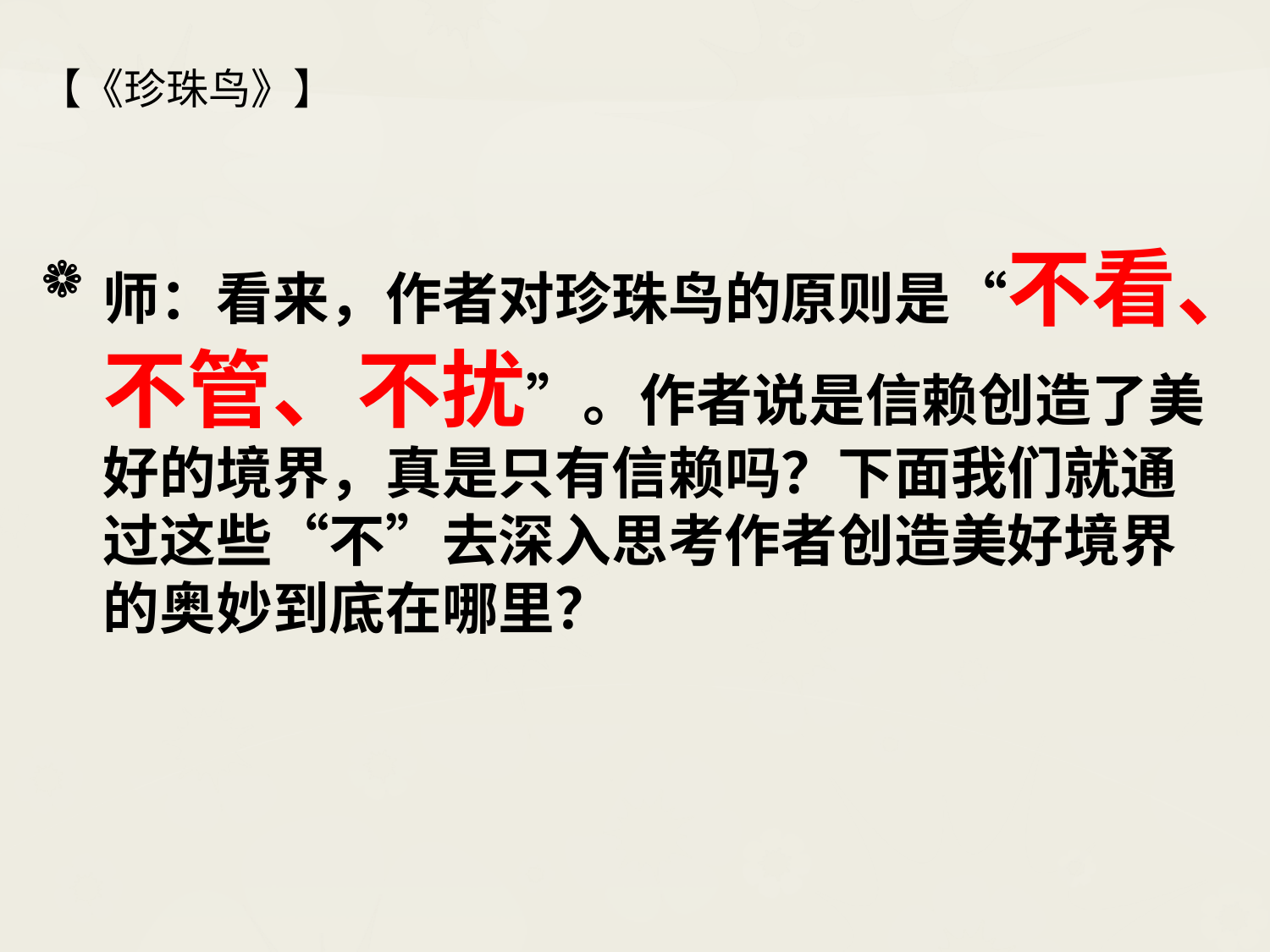

【《珍珠鸟》】

师：看来，作者对珍珠鸟的原则是“不看、不管、不扰”。作者说是信赖创造了美好的境界，真是只有信赖吗？下面我们就通过这些“不”去深入思考作者创造美好境界的奥妙到底在哪里？